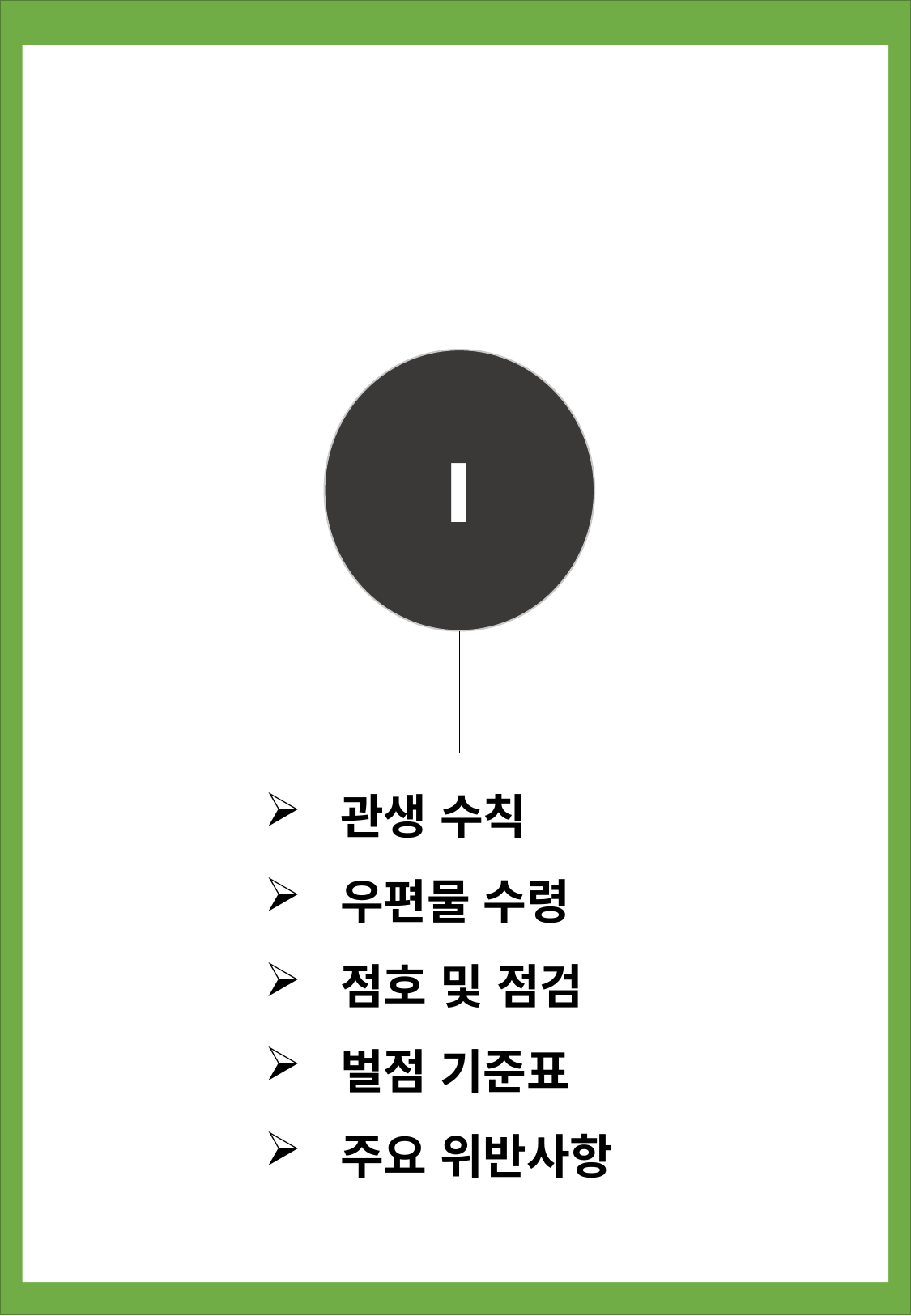

Ⅰ

  관생 수칙
  우편물 수령
  점호 및 점검
  벌점 기준표
  주요 위반사항